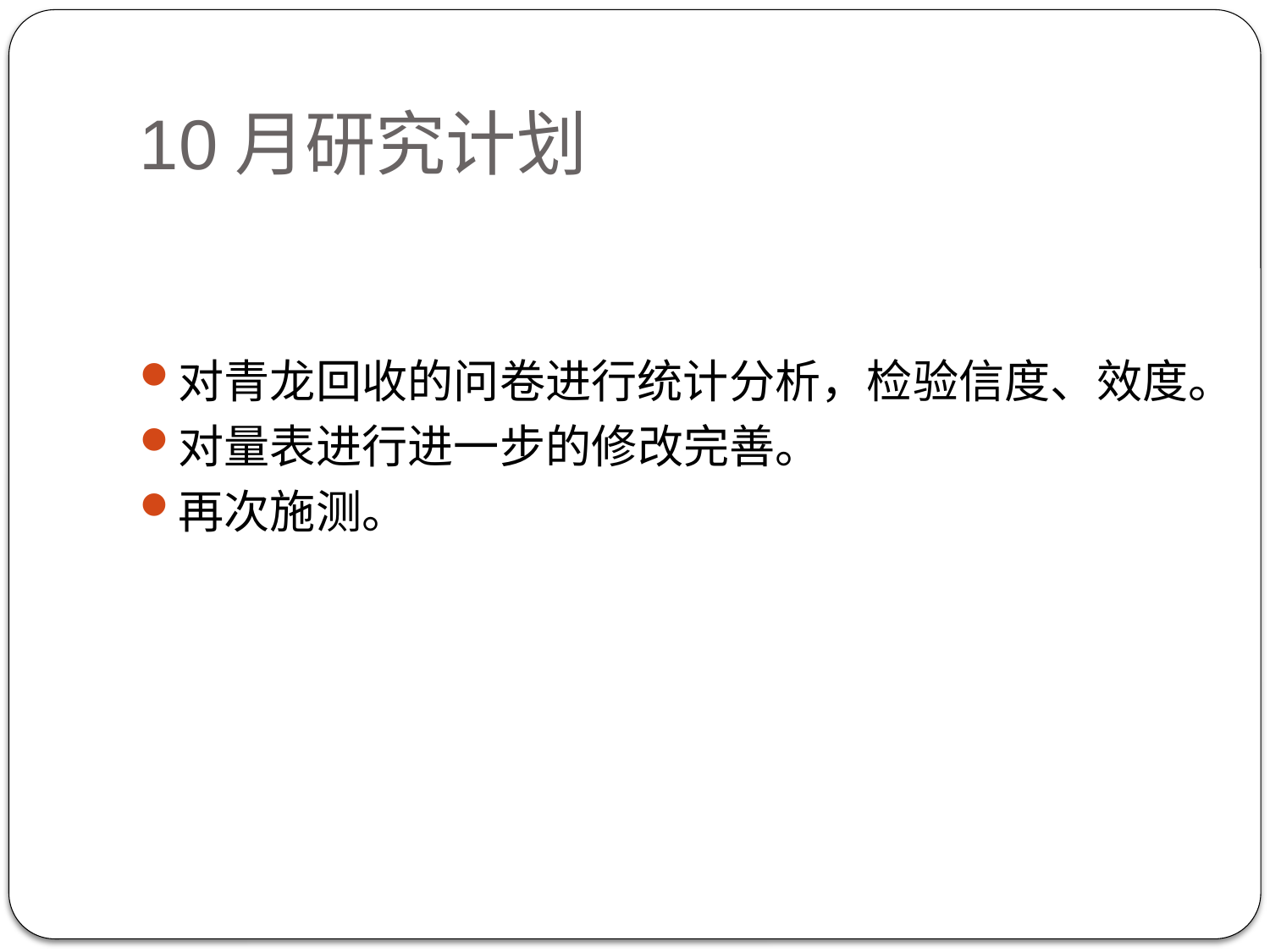

# 10月研究计划
对青龙回收的问卷进行统计分析，检验信度、效度。
对量表进行进一步的修改完善。
再次施测。